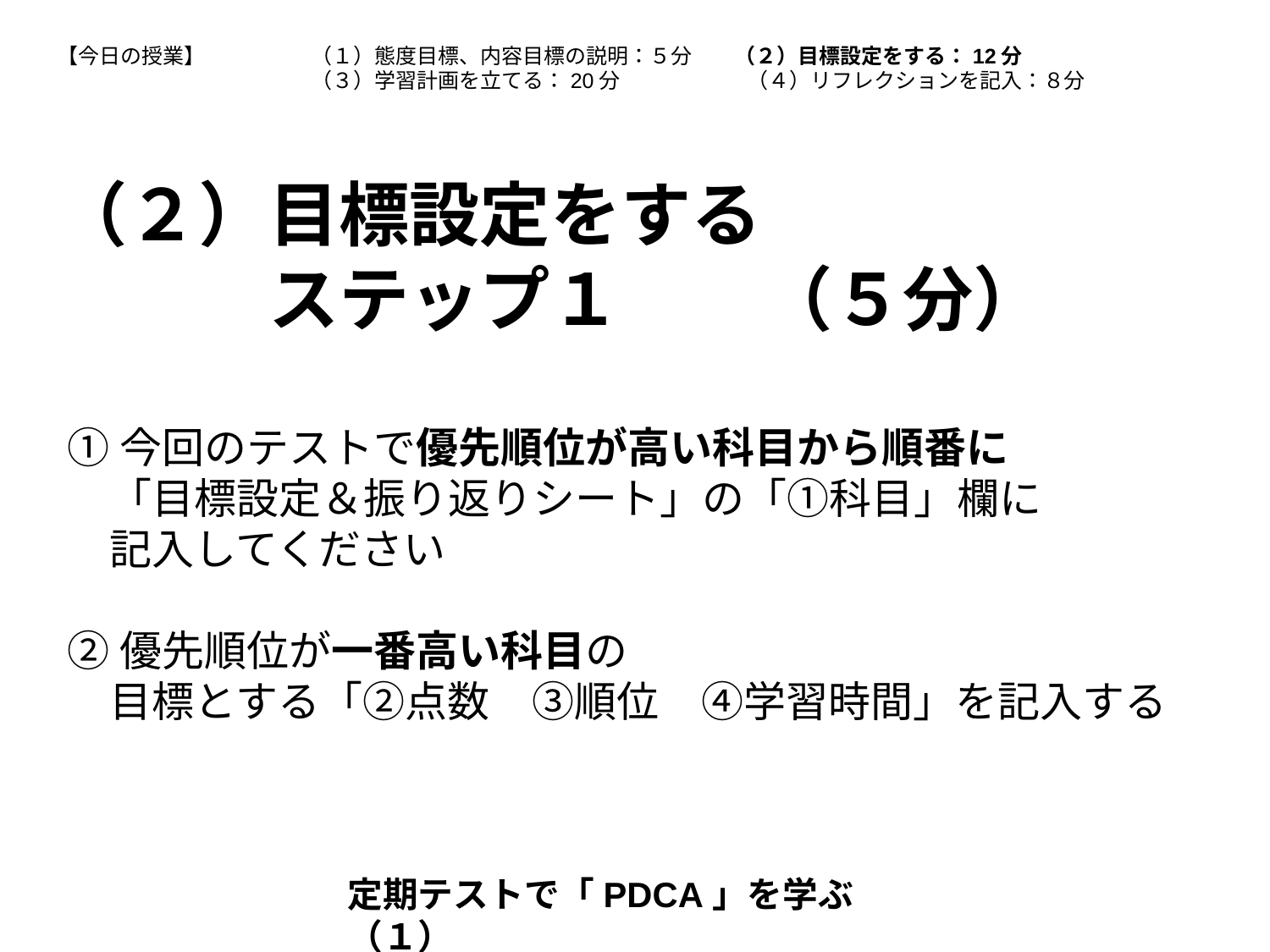

【今日の授業】	（１）態度目標、内容目標の説明：５分　　（２）目標設定をする：12分
		（３）学習計画を立てる：20分　　　　　　（４）リフレクションを記入：８分
（２）目標設定をする
　　　ステップ１　　（５分）

①今回のテストで優先順位が高い科目から順番に
　「目標設定＆振り返りシート」の「①科目」欄に
　記入してください

②優先順位が一番高い科目の
　目標とする「②点数　③順位　④学習時間」を記入する
定期テストで「PDCA」を学ぶ（１）